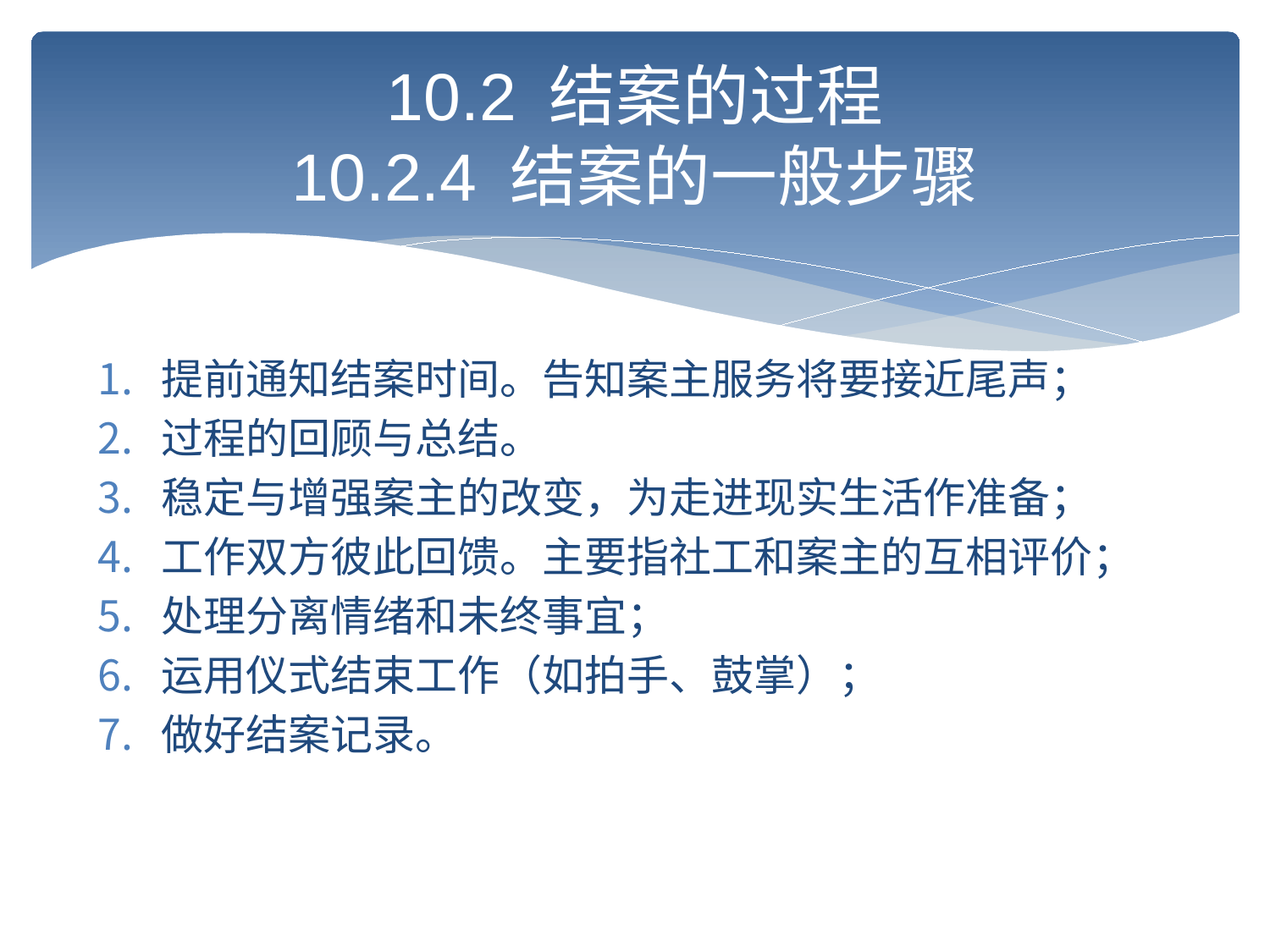

# 10.2 结案的过程 10.2.4 结案的一般步骤
提前通知结案时间。告知案主服务将要接近尾声；
过程的回顾与总结。
稳定与增强案主的改变，为走进现实生活作准备；
工作双方彼此回馈。主要指社工和案主的互相评价；
处理分离情绪和未终事宜；
运用仪式结束工作（如拍手、鼓掌）；
做好结案记录。